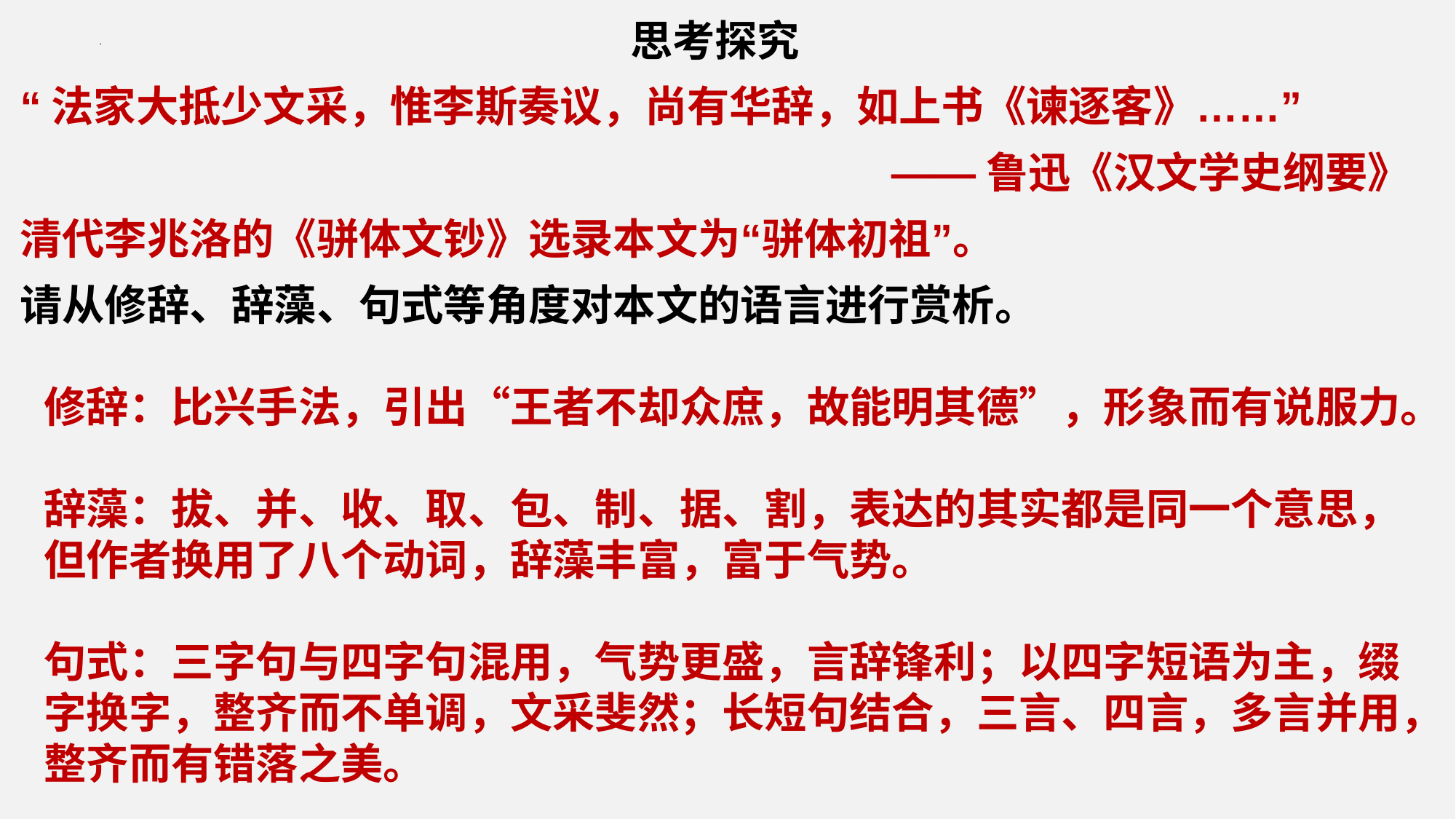

思考探究
“法家大抵少文采，惟李斯奏议，尚有华辞，如上书《谏逐客》……”
——鲁迅《汉文学史纲要》
清代李兆洛的《骈体文钞》选录本文为“骈体初祖”。
请从修辞、辞藻、句式等角度对本文的语言进行赏析。
修辞：比兴手法，引出“王者不却众庶，故能明其德”，形象而有说服力。

辞藻：拔、并、收、取、包、制、据、割，表达的其实都是同一个意思，但作者换用了八个动词，辞藻丰富，富于气势。

句式：三字句与四字句混用，气势更盛，言辞锋利；以四字短语为主，缀字换字，整齐而不单调，文采斐然；长短句结合，三言、四言，多言并用，整齐而有错落之美。